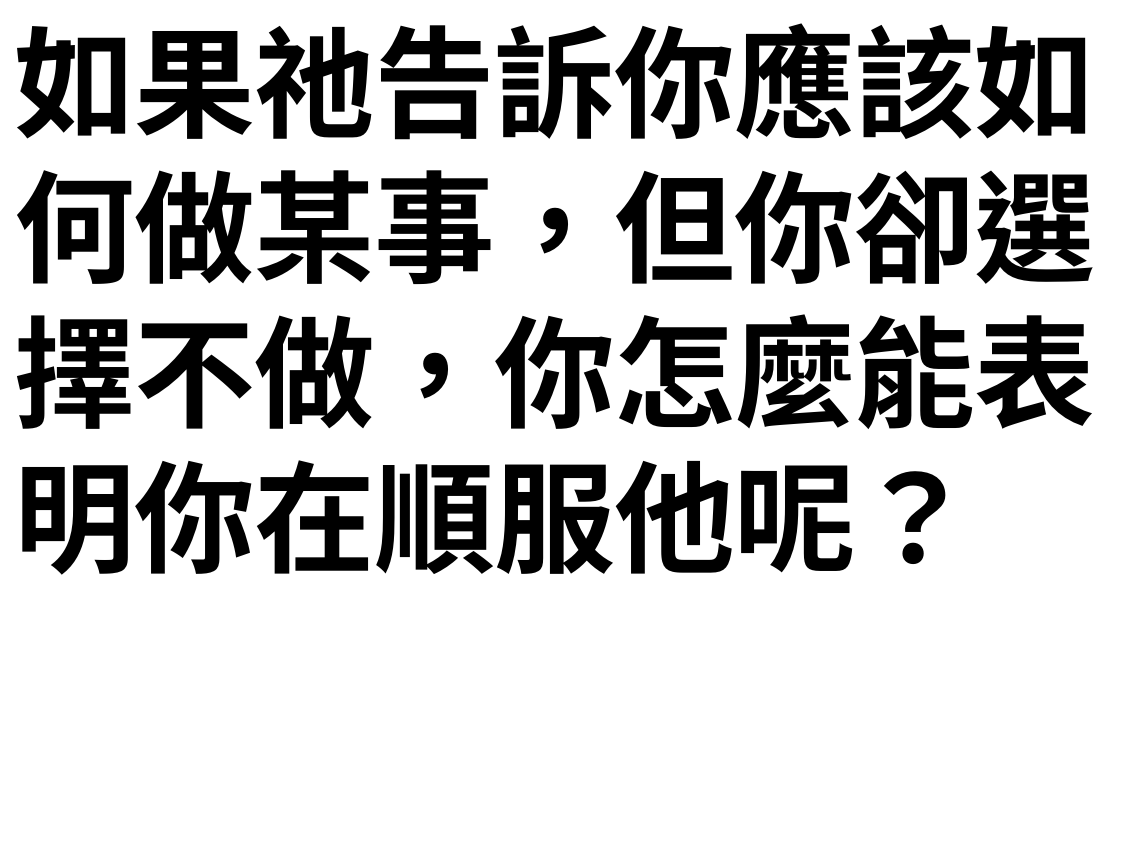

如果祂告訴你應該如何做某事，但你卻選擇不做，你怎麼能表明你在順服他呢？